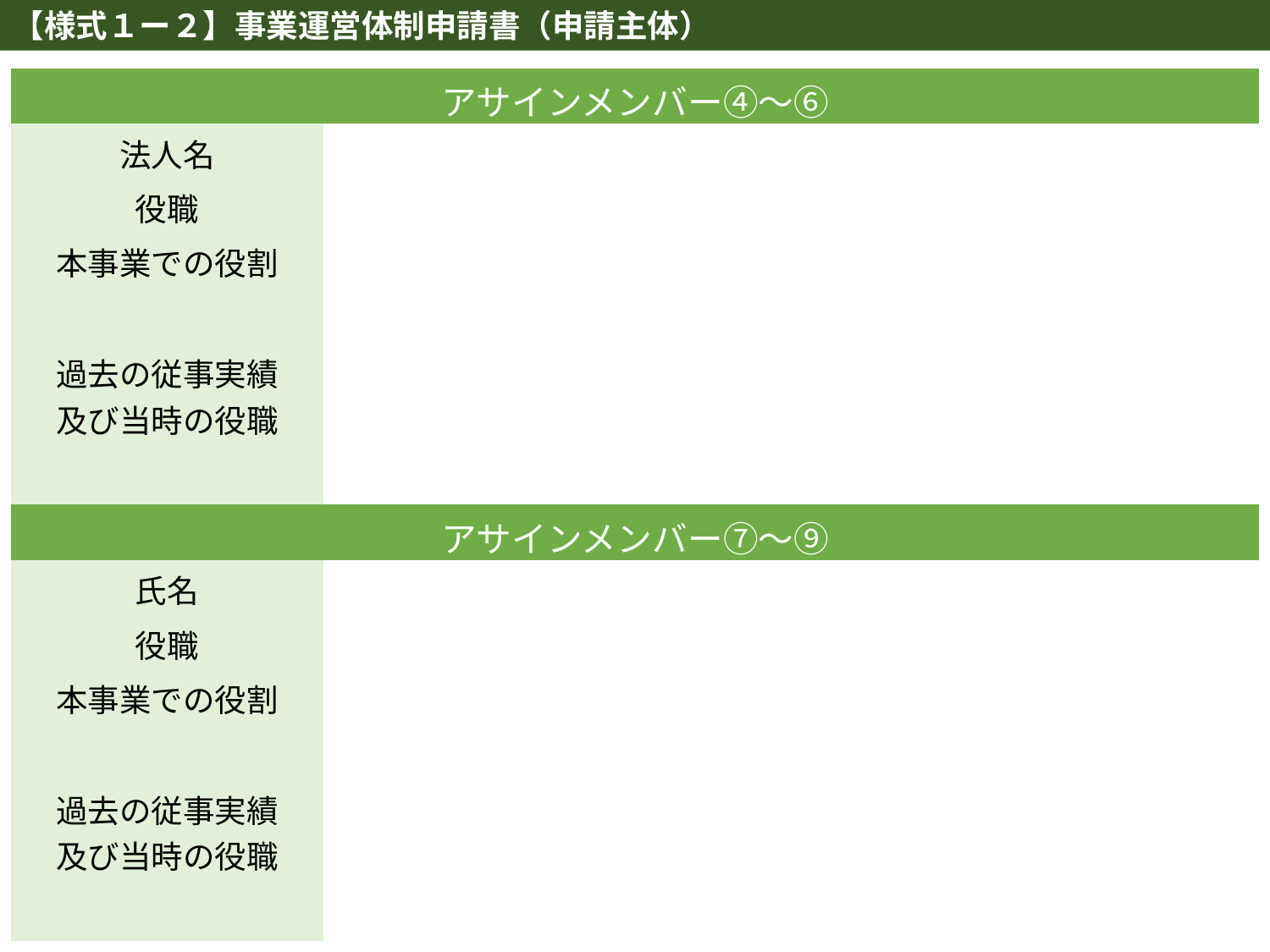

【様式１ー２】事業運営体制申請書（申請主体）
| アサインメンバー④～⑥ |  |  |  |
| --- | --- | --- | --- |
| 法人名 |  |  |  |
| 役職 |  |  |  |
| 本事業での役割 |  |  |  |
| 過去の従事実績 及び当時の役職 |  |  |  |
| アサインメンバー⑦～⑨ |  |  |  |
| 氏名 |  |  |  |
| 役職 |  |  |  |
| 本事業での役割 |  |  |  |
| 過去の従事実績 及び当時の役職 |  |  |  |